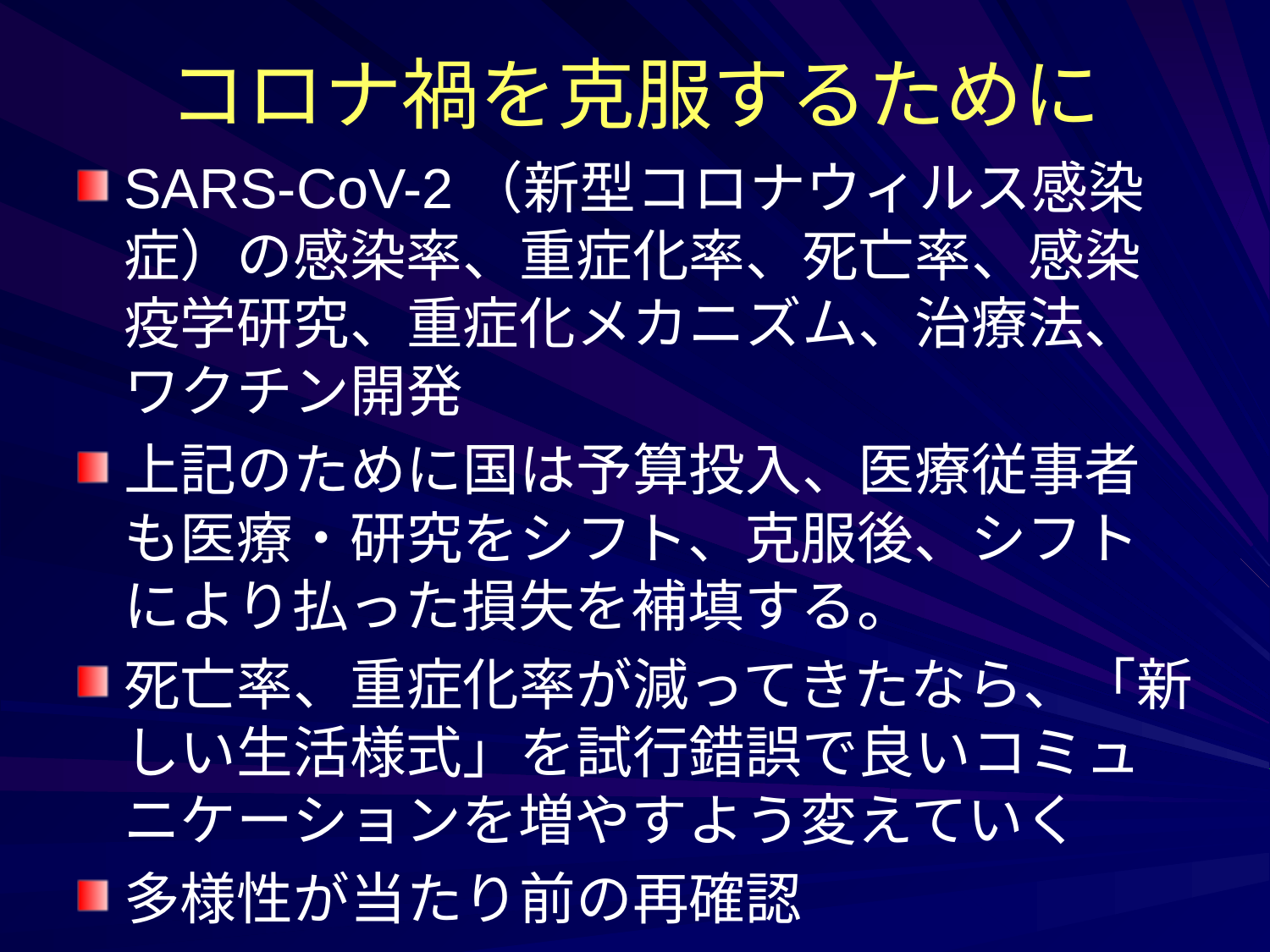

# コロナ禍を克服するために
SARS-CoV-2（新型コロナウィルス感染症）の感染率、重症化率、死亡率、感染疫学研究、重症化メカニズム、治療法、ワクチン開発
上記のために国は予算投入、医療従事者も医療・研究をシフト、克服後、シフトにより払った損失を補填する。
死亡率、重症化率が減ってきたなら、「新しい生活様式」を試行錯誤で良いコミュニケーションを増やすよう変えていく
多様性が当たり前の再確認